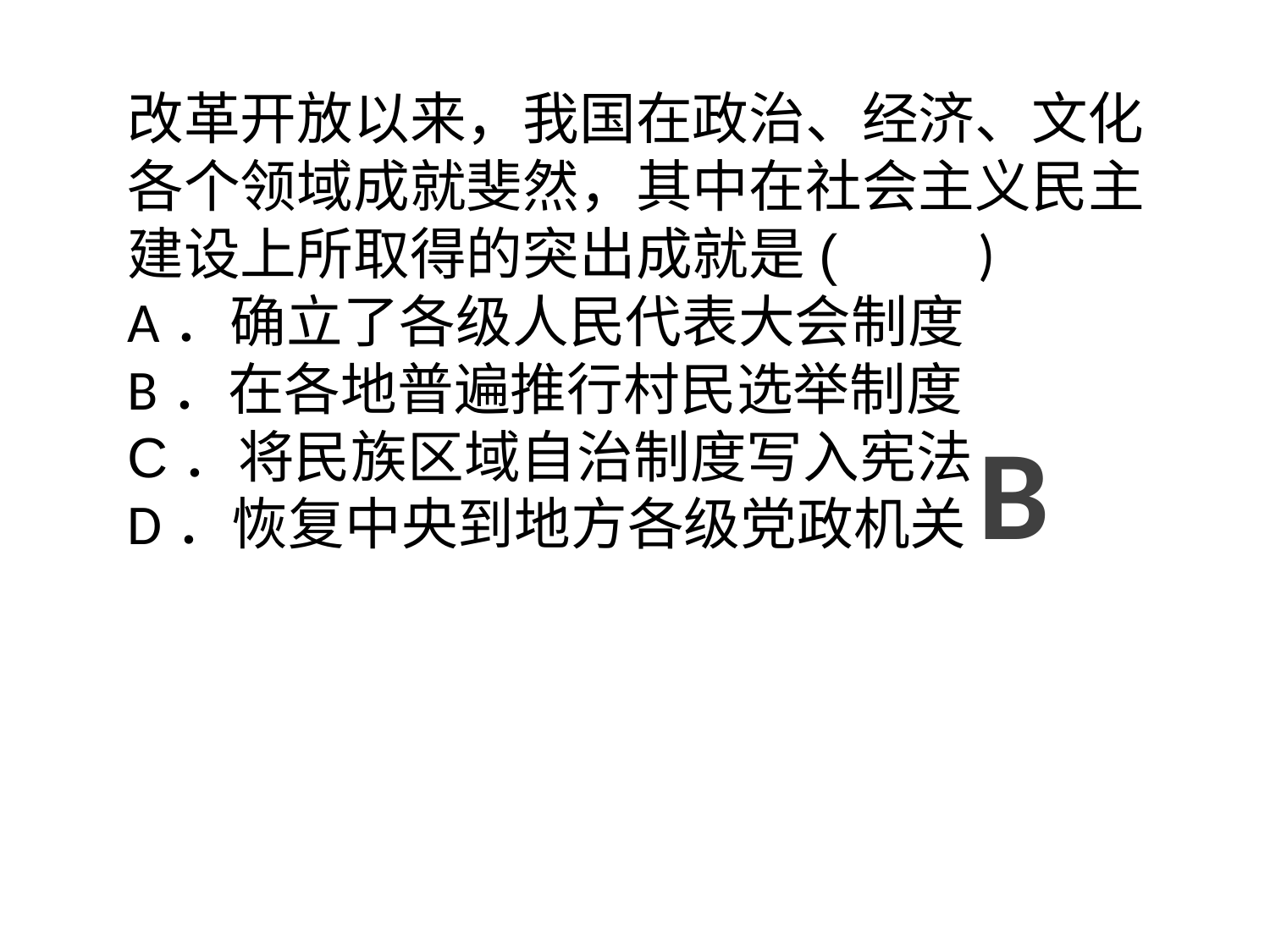

改革开放以来，我国在政治、经济、文化各个领域成就斐然，其中在社会主义民主建设上所取得的突出成就是(　　)A．确立了各级人民代表大会制度
B．在各地普遍推行村民选举制度
C．将民族区域自治制度写入宪法
D．恢复中央到地方各级党政机关
B